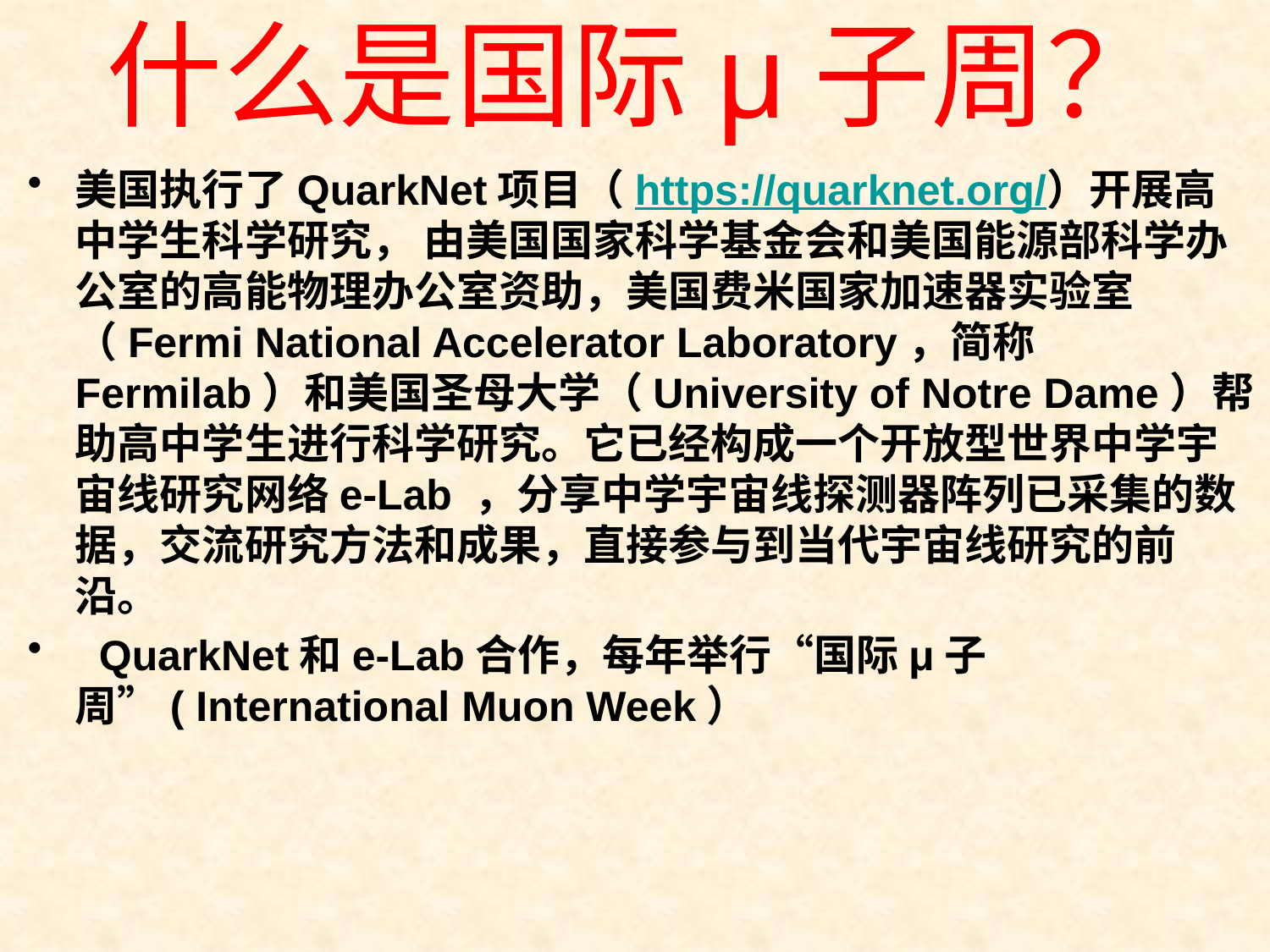

# 什么是国际μ子周？
美国执行了QuarkNet项目（https://quarknet.org/）开展高中学生科学研究， 由美国国家科学基金会和美国能源部科学办公室的高能物理办公室资助，美国费米国家加速器实验室（Fermi National Accelerator Laboratory，简称Fermilab）和美国圣母大学（University of Notre Dame）帮助高中学生进行科学研究。它已经构成一个开放型世界中学宇宙线研究网络e-Lab ，分享中学宇宙线探测器阵列已采集的数据，交流研究方法和成果，直接参与到当代宇宙线研究的前沿。
  QuarkNet和e-Lab合作，每年举行“国际μ子周”( International Muon Week）